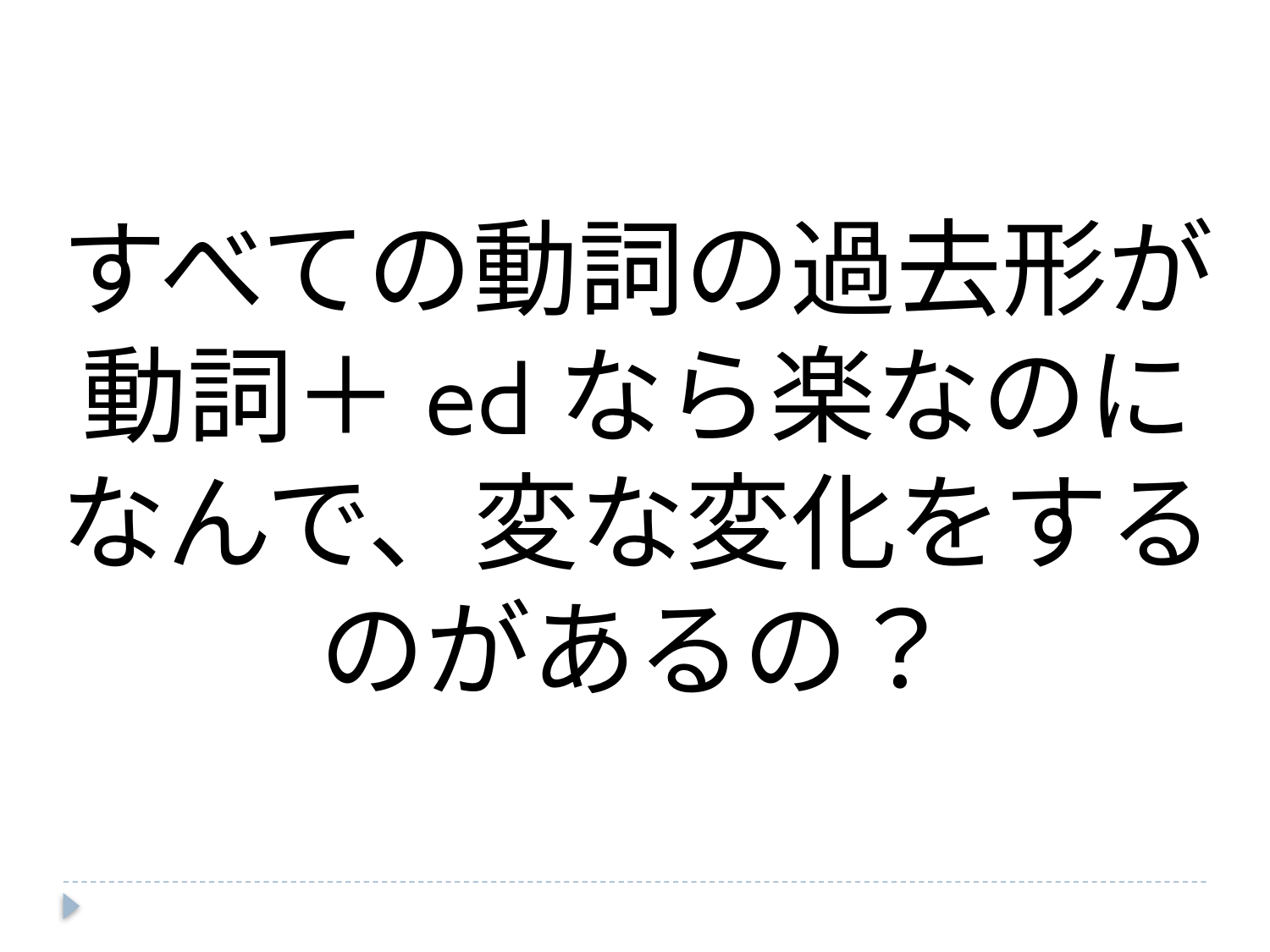

すべての動詞の過去形が
動詞＋edなら楽なのに
なんで、変な変化をするのがあるの？